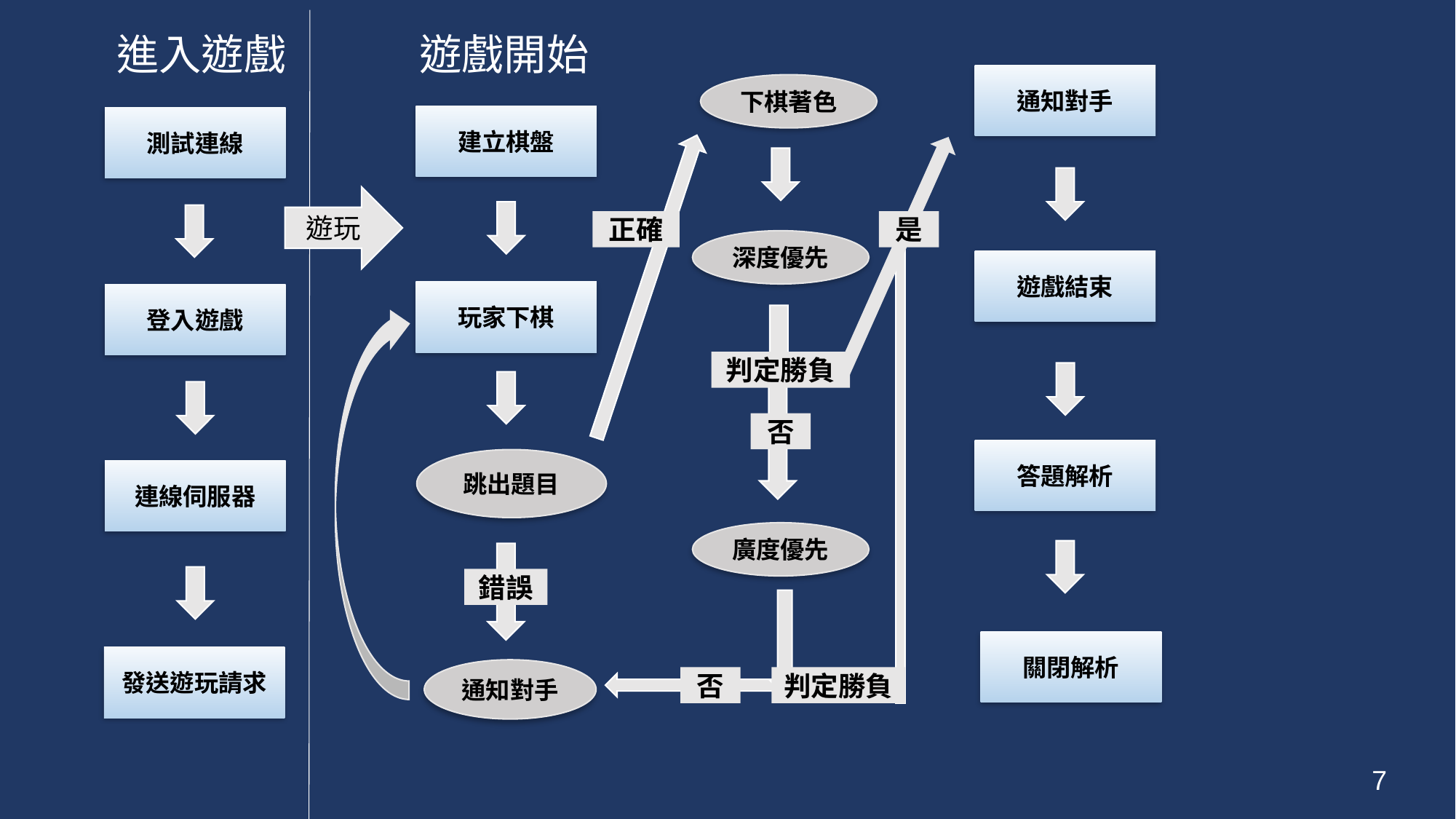

進入遊戲
遊戲開始
通知對手

遊戲結束

答題解析

關閉解析
下棋著色

正確
是
深度優先

判定勝負

否

跳出題目

廣度優先
錯誤

通知對手
否
判定勝負

建立棋盤

玩家下棋
測試連線

登入遊戲

連線伺服器

發送遊玩請求
遊玩
7